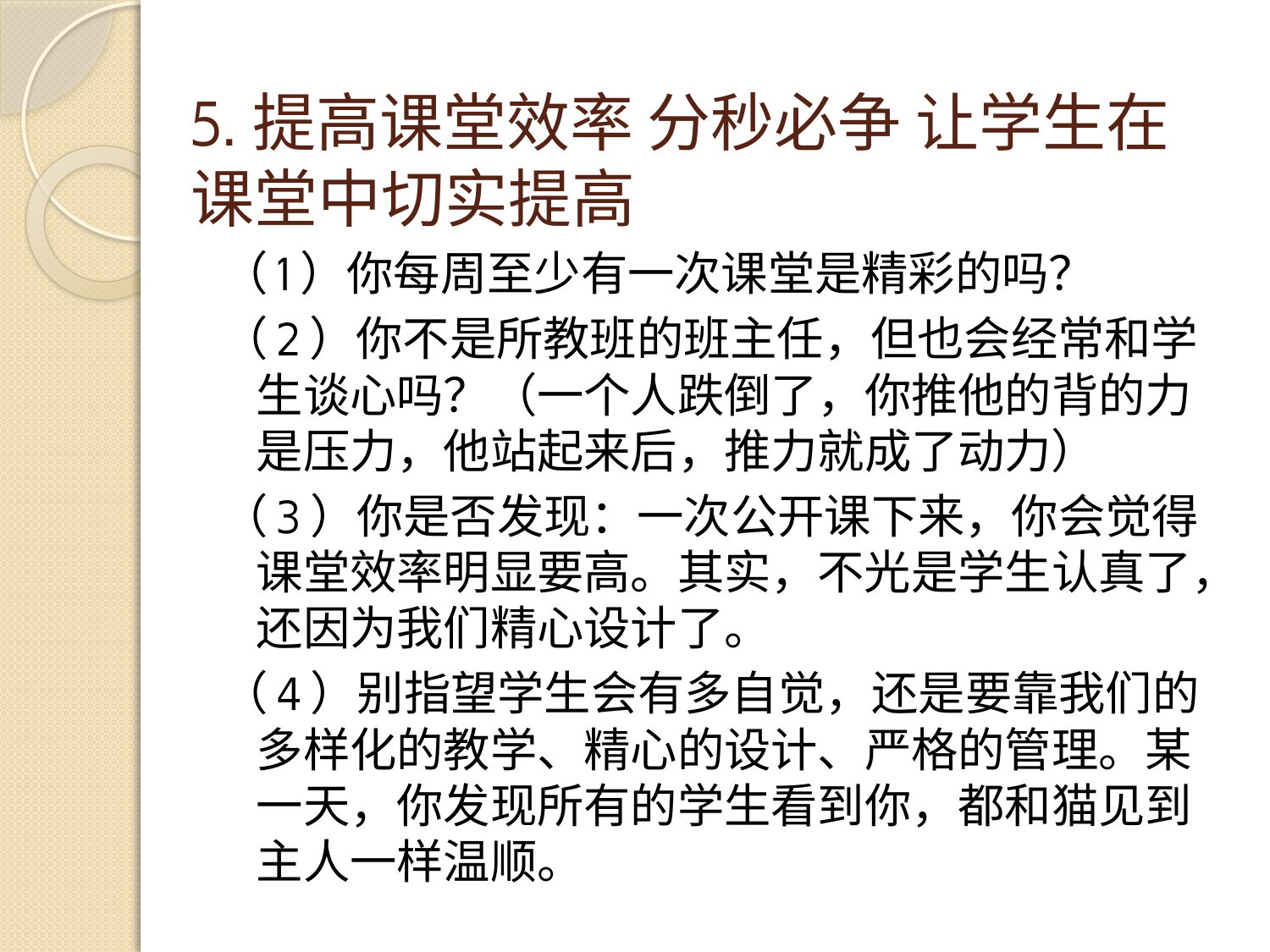

# 5.提高课堂效率 分秒必争 让学生在课堂中切实提高
（1）你每周至少有一次课堂是精彩的吗？
（2）你不是所教班的班主任，但也会经常和学生谈心吗？（一个人跌倒了，你推他的背的力是压力，他站起来后，推力就成了动力）
（3）你是否发现：一次公开课下来，你会觉得课堂效率明显要高。其实，不光是学生认真了，还因为我们精心设计了。
（4）别指望学生会有多自觉，还是要靠我们的多样化的教学、精心的设计、严格的管理。某一天，你发现所有的学生看到你，都和猫见到主人一样温顺。